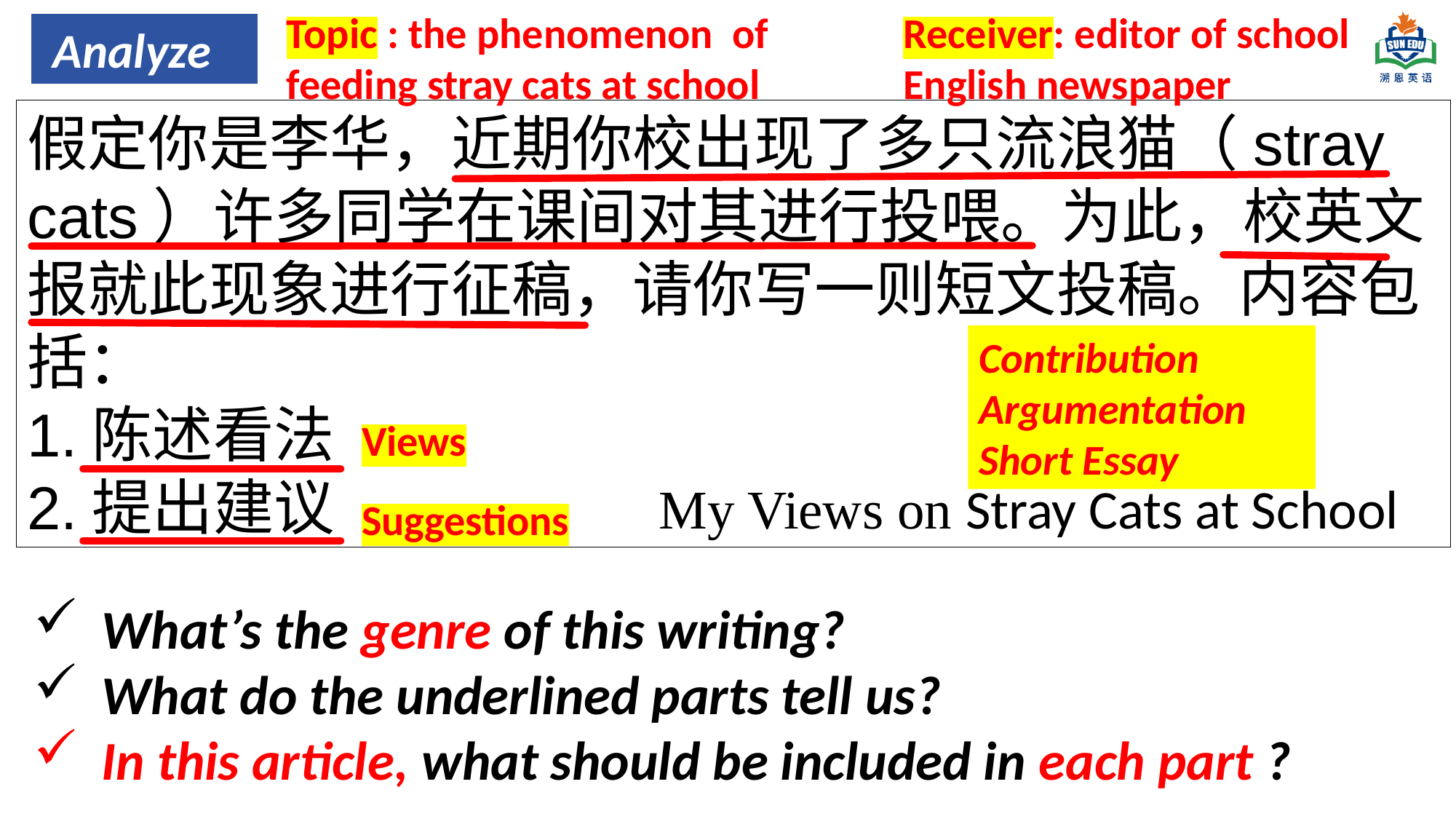

Topic : the phenomenon  of feeding stray cats at school
Receiver: editor of school English newspaper
 Analyze
假定你是李华，近期你校出现了多只流浪猫（stray cats）许多同学在课间对其进行投喂。为此，校英文报就此现象进行征稿，请你写一则短文投稿。内容包括：
1.陈述看法
2.提出建议
Contribution
Argumentation
Short Essay
Views
My Views on Stray Cats at School
Suggestions
What’s the genre of this writing?
What do the underlined parts tell us?
In this article, what should be included in each part ?